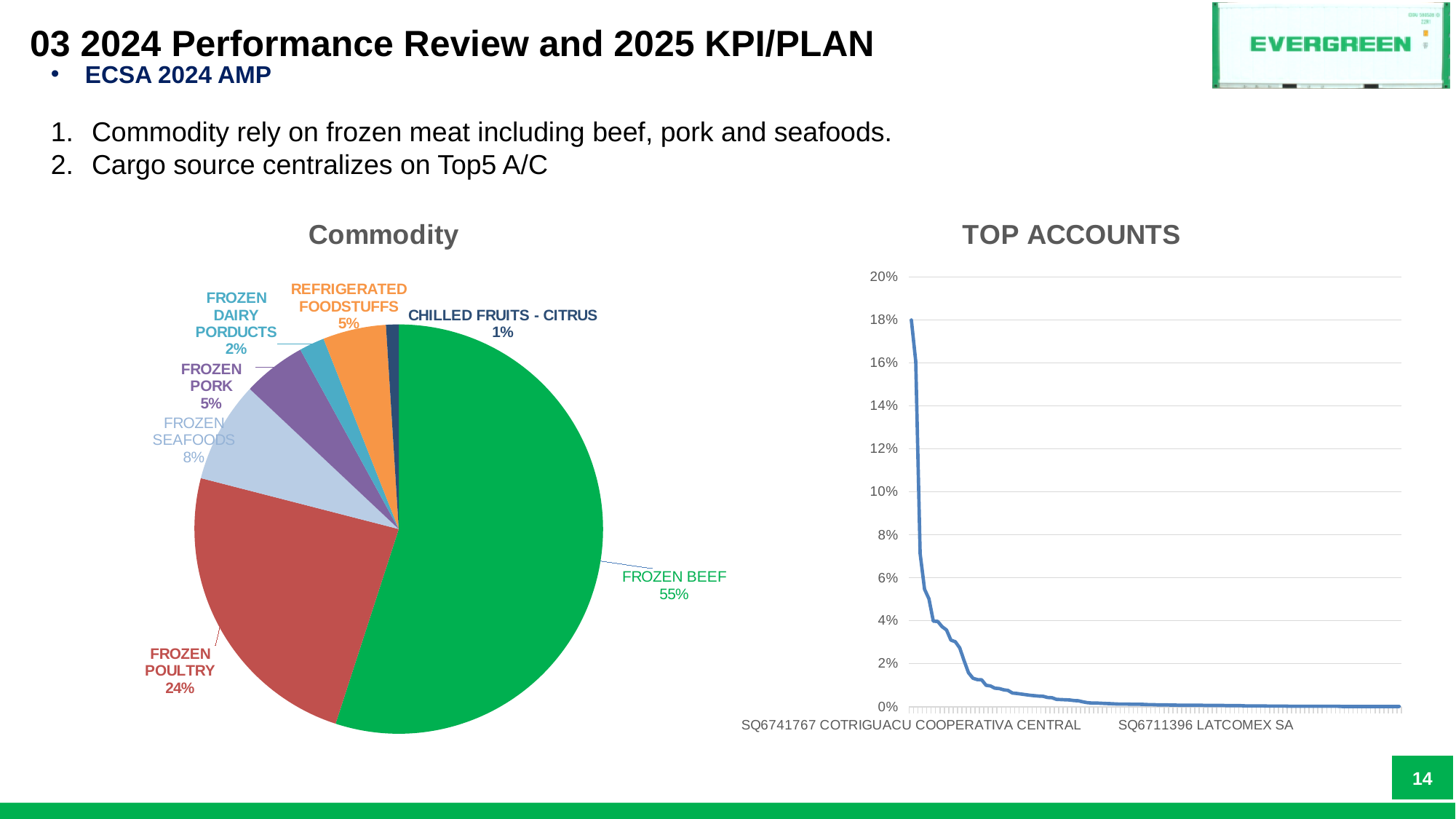

# 03 2024 Performance Review and 2025 KPI/PLAN
ECSA 2024 AMP
Commodity rely on frozen meat including beef, pork and seafoods.
Cargo source centralizes on Top5 A/C

### Chart: TOP ACCOUNTS

| Category |  |
|---|---|
| SQ6741767 COTRIGUACU COOPERATIVA CENTRAL | 0.18000947418285174 |
| SQ6741046 COOPERATIVA CENTRAL AURORA ALIMENT | 0.1606821411653245 |
| SQ6742288 LION LOGISTICS TRANSPORTES INTERNA | 0.07124585504500237 |
| SQ6749802 ZANCHETTA INDUSTRIA DE ALIMENTOS L | 0.05466603505447655 |
| SQ6742504 JBS S/A | 0.0502131691141639 |
| SQ6711362 SAMLOG S.R.L. | 0.03979156797726196 |
| SQ6721179 FRIGORIFICO CARRASCO S.A. | 0.039696826148744674 |
| SQ6742301 FRIGOL S.A. | 0.03723353860729512 |
| SQ6720538 MARALCOR S.A. | 0.03571766935101847 |
| SQ6720898 ALTERCARGO SRL | 0.030980577925153956 |
| SQ6721053 FRIGORIFICO TACUAREMBO | 0.03022264329701563 |
| SQ6749953 MINERVA S.A. | 0.02738038844149692 |
| SQ6711376 FRIGORIFICO GORINA S A I C | 0.021411653244907628 |
| SQ6749692 LOUIS DREYFUS COMPANY SUCOS S.A. | 0.015821885362387492 |
| SQ6742443 RAMAX IMPORTACAO E EXPORTACAO DE A | 0.013263855992420654 |
| SQ6720635 SUFLENORSA TRANSITARIOS, S.L. | 0.012600663192799622 |
| SQ6742297 BARRA MANSA COMERCIO DE CARNES E D | 0.012505921364282331 |
| SQ6742410 SEAFRIGO DO BRASIL AGENCIAMENTO DE | 0.00994789199431549 |
| SQ6719760 TRANSCARGO ARGENTINA S.A. | 0.00966366650876362 |
| SQ6711535 FRIGORIFICO VISOM S.A. | 0.008621506395073425 |
| SQ6741787 ETERNITY GLOBAL LOGISTICA LTDA | 0.008432022738038844 |
| SQ6741162 VMLOG LOGISTICA INTERNACIONAL LTDA | 0.007863571766935102 |
| SQ6742286 INTERTRANS SERVICOS LTDA | 0.007579346281383231 |
| SQ6710379 HELLMANN WORLDWIDE LOGISTICS S.A. | 0.006347702510658456 |
| SQ6711339 AGROLOG SA | 0.006158218853623875 |
| SQ6711568 ATL CARGO S.R.L. | 0.0058739933680720035 |
| SQ6719802 SOUTHATLANTIC MARITIME S.A. | 0.005589767882520132 |
| SQ6711434 AZUL NATURAL BEEF S.A. | 0.005305542396968261 |
| SQ6711521 FRIAR S.A. | 0.005116058739933681 |
| SQ6741624 AGROMASS BRASIL - IMPORTACAO E EXP | 0.0049265750828991 |
| SQ6720539 URUGUAY LOGISTICS S.A. | 0.00483183325438181 |
| SQ6711468 VISION LOGISTIC SA | 0.004263382283278067 |
| SQ6741147 SZR EMPRESARIAL INDUSTRIAL E EXPOR | 0.004168640454760777 |
| SQ6742184 NEW WAY CONSULTORIA INTERNACIONAL | 0.0034107058266224536 |
| SQ6741836 AGL AGROINDUSTRIAL LTDA | 0.0033159639981051635 |
| SQ6711266 LOGICON | 0.003221222169587873 |
| SQ6711098 INTERALMAR SA | 0.003126480341070583 |
| SQ6440040 GOLDEN FRESH SDN BHD | 0.0028422548555187117 |
| SQ6711145 MERCATOR TRANSPORT ARGENTINA SA | 0.002747513027001421 |
| SQ6721212 ONUS LOGISTIC | 0.0022738038844149692 |
| SQ6340071 ORIENT INTERNATIONAL HOLDING SHANG | 0.0018948365703458077 |
| SQ6728989 C. ALMAR INTERNACIONAL DE URUGUAY | 0.0017053529133112268 |
| SQ6742129 C-FREIGHT AGENCIAMENTOS INTERNACIO | 0.0017053529133112268 |
| SQ6742207 BEAUVALLET GOIAS ALIMENTOS LTDA | 0.0016106110847939365 |
| SQ6710795 LOS AZAHARES S.A. | 0.0015158692562766462 |
| SQ6711447 ITALMEN SA | 0.0014211274277593558 |
| SQ6742411 SUCORRICO CITRUS INDUSTRIAL E AGRI | 0.0013263855992420653 |
| SCMT00154 COCA-COLA FAR EAST LIMITED | 0.001231643770724775 |
| SQ6742223 SKYMARINE LOGISTICA LTDA | 0.001231643770724775 |
| SQ6742542 SYNDEX LOGISTICA E GESTAO ADUANEIR | 0.001231643770724775 |
| SQ6310018 AWOT GLOBAL CORPORATION ZHONGSHAN | 0.0011369019422074846 |
| SQ6420048 MITSUBISHI LOGISTICS (THAILAND)CO. | 0.0011369019422074846 |
| SQ6711454 INTERPALAS S.R.L. | 0.0011369019422074846 |
| SQ6721130 CENTRAL CARGO SA | 0.0010421601136901943 |
| SQ6740805 FRIGOMAR FRIGORIFICO LTDA. | 0.0009474182851729038 |
| SQ6742485 TANGARA ALIMENTOS LTDA | 0.0009474182851729038 |
| SQ6710714 COOP.DE TRANSF.Y COMERCIALIZ AGROP | 0.0008526764566556134 |
| SQ6721048 KPM LOGISTICS AGENCIAMENTO DE CARG | 0.0008526764566556134 |
| SQ6742063 EURO AMERICA ASSESSORIA DESPACHOS | 0.0008526764566556134 |
| SQ6031466 MEIRAKU CORPORATION | 0.0007579346281383231 |
| SQ6711126 LOGCARGO S.R.L. | 0.0007579346281383231 |
| SQ6710372 PLUSCARGO ARGENTINA S.A. | 0.0006631927996210326 |
| SQ6710716 GARCIA HERMANOS AGROINDUSTRIAL S.R | 0.0006631927996210326 |
| SQ6711248 SILVER FREIGHT LOGISTIC S.R.L. | 0.0006631927996210326 |
| SQ6711492 INTERBORDERS SRL | 0.0006631927996210326 |
| SQ6742247 FLASH WAY AGENCIAMENTOS E DESPACHO | 0.0006631927996210326 |
| SQ6742559 ORANGE SHIPPING AGENCIAMENTO DE CA | 0.0006631927996210326 |
| SQ6711396 LATCOMEX SA | 0.0005684509711037423 |
| SQ6721068 AGROLOG SRL | 0.0005684509711037423 |
| SQ6721136 TERRAMAR LOGISTICA S.R.L. | 0.0005684509711037423 |
| SQ6742215 SMX LOGISTICS TRANSPORTES INTERNAC | 0.0005684509711037423 |
| SQ6742232 CIA. IGUACU DE CAFE SOLUVEL | 0.0005684509711037423 |
| SQ6010035 MITSUI & CO.GLOBAL LOGISTICS,LTD. | 0.0004737091425864519 |
| SQ6290086 YUMBO ENTERPRISE CO., LTD. | 0.0004737091425864519 |
| SQ6721169 MERCATOR TRANSPORT URUGUAY S.A | 0.0004737091425864519 |
| SQ6742538 COCAM CIA CAFE SOLUVEL E DERIVADOS | 0.0004737091425864519 |
| SQ6010101 MITSUBISHI LOGISTICS CORPORATION | 0.00037896731406916154 |
| SQ6711138 SOUTHCROSS LOGISTICS S.A. | 0.00037896731406916154 |
| SQ6711221 ALS FREIGHT FORWARDER S.R.L. | 0.00037896731406916154 |
| SQ6711544 KYNA LOGISTICS S.A. | 0.00037896731406916154 |
| SQ6742507 SOCIEDADE DE BEBIDAS PANIZZON LTDA | 0.00037896731406916154 |
| SQ6110241 UNICO LOGISTICS CO., LTD | 0.00028422548555187115 |
| SQ6420037 REAL LOGISTICS CO., LTD. | 0.00028422548555187115 |
| SQ6711479 RD FRESH S.A.S. | 0.00028422548555187115 |
| SQ6741564 TECNOVIN DO BRASIL LTDA | 0.00028422548555187115 |
| SQ6742525 NEW PIER AGENCIAMENTO DE CARGAS E | 0.00028422548555187115 |
| SCMT00110 NESTLE SA | 0.00018948365703458077 |
| SQ6010084 MARUBENI CORPORATION | 0.00018948365703458077 |
| SQ6250047 E CARGO INC | 0.00018948365703458077 |
| SQ6290020 EVERGREEN LOGISTICS CORPORATION | 0.00018948365703458077 |
| SQ6710216 INTER AMERICAN CARGO GROUP S.A. | 0.00018948365703458077 |
| SQ6710525 INDEPENDENT LOGISTIC SERVICE S.A. | 0.00018948365703458077 |
| SQ6711472 FRIGORIFICO DE AVES SOYCHU S.A.I.C | 0.00018948365703458077 |
| SQ6711529 G-LOG SRL | 0.00018948365703458077 |
| SQ6721026 STARFISH S.A. | 0.00018948365703458077 |
| SQ6742098 NEW SMART LOGISTICS TRANSPORTE INT | 0.00018948365703458077 |
| SQ6742460 WEEDO LOGISTICA BRASIL LTDA | 0.00018948365703458077 |
| SQ6742503 VPLOG SOLUCOES LOGISTICAS LTDA | 0.00018948365703458077 |
| SQ6290103 CENTRAL SKY INTERNATIONAL TRADING | 9.474182851729038e-05 |
| SQ6710232 AMERICANA SHIPPING S.A. | 9.474182851729038e-05 |
| SQ6710563 GD-LOGISTIC SC | 9.474182851729038e-05 |
| SQ6711183 CARGO NET LOGISTIC S.A. | 9.474182851729038e-05 |
| SQ6711525 GRUPO LOGISTICO DEL PLATA SRL | 9.474182851729038e-05 |
| SQ6720872 WATYL S.A | 9.474182851729038e-05 |
| SQ6721204 F.L.S. SRL FREIGHT & LOGISTICS SER | 9.474182851729038e-05 |
| SQ6729999 REPREMAR LOGISTICS S.A. | 9.474182851729038e-05 |
| SQ6741647 DC LOGISTICS BRASIL LTDA | 9.474182851729038e-05 |
| SQ6742183 ALIBEM ALIMENTOS S.A. | 9.474182851729038e-05 |
| SQ6742259 GO TRANS GLOBAL LOGISTICA LTDA | 9.474182851729038e-05 |
| SQ6742336 KRG LOGISTICA LTDA | 9.474182851729038e-05 |
| SQ6742448 EXALOG ASSESSORIA E LOGISTICA LTDA | 9.474182851729038e-05 |
| SQ6742491 DP WORLD LOGISTICS BRAZIL S.A. | 9.474182851729038e-05 |

### Chart: Commodity

| Category | 銷售 |
|---|---|
| FROZEN BEEF | 0.55 |
| FROZEN POULTRY | 0.24 |
| FROZEN SEAFOODS | 0.08 |
| FROZEN PORK | 0.05 |
| FROZEN DAIRY PORDUCTS | 0.02 |
| REFRIGERATED FOODSTUFFS | 0.05 |
| CHILLED FRUITS - CITRUS | 0.01 |
14